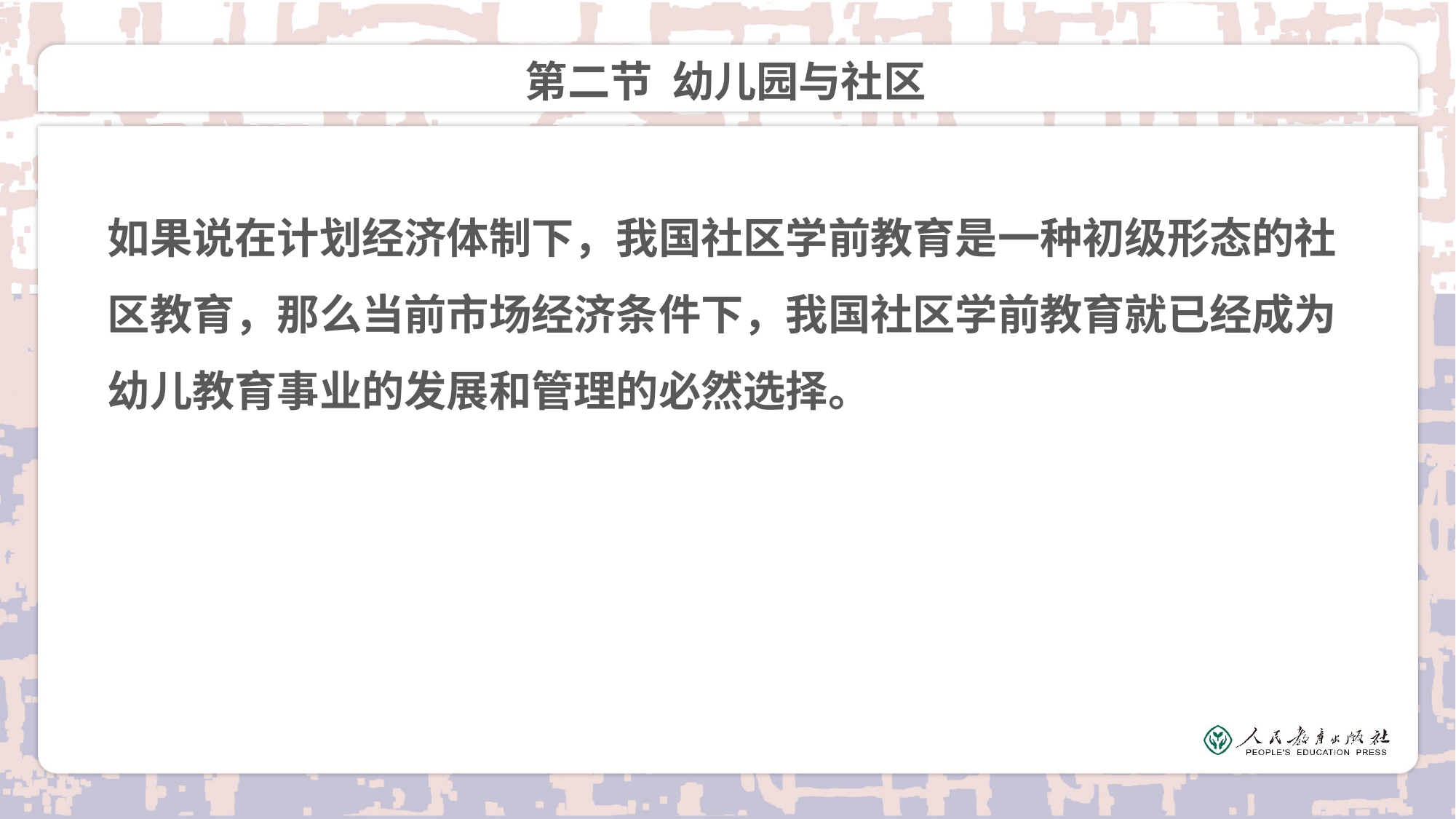

# 第二节  幼儿园与社区
如果说在计划经济体制下，我国社区学前教育是一种初级形态的社区教育，那么当前市场经济条件下，我国社区学前教育就已经成为幼儿教育事业的发展和管理的必然选择。